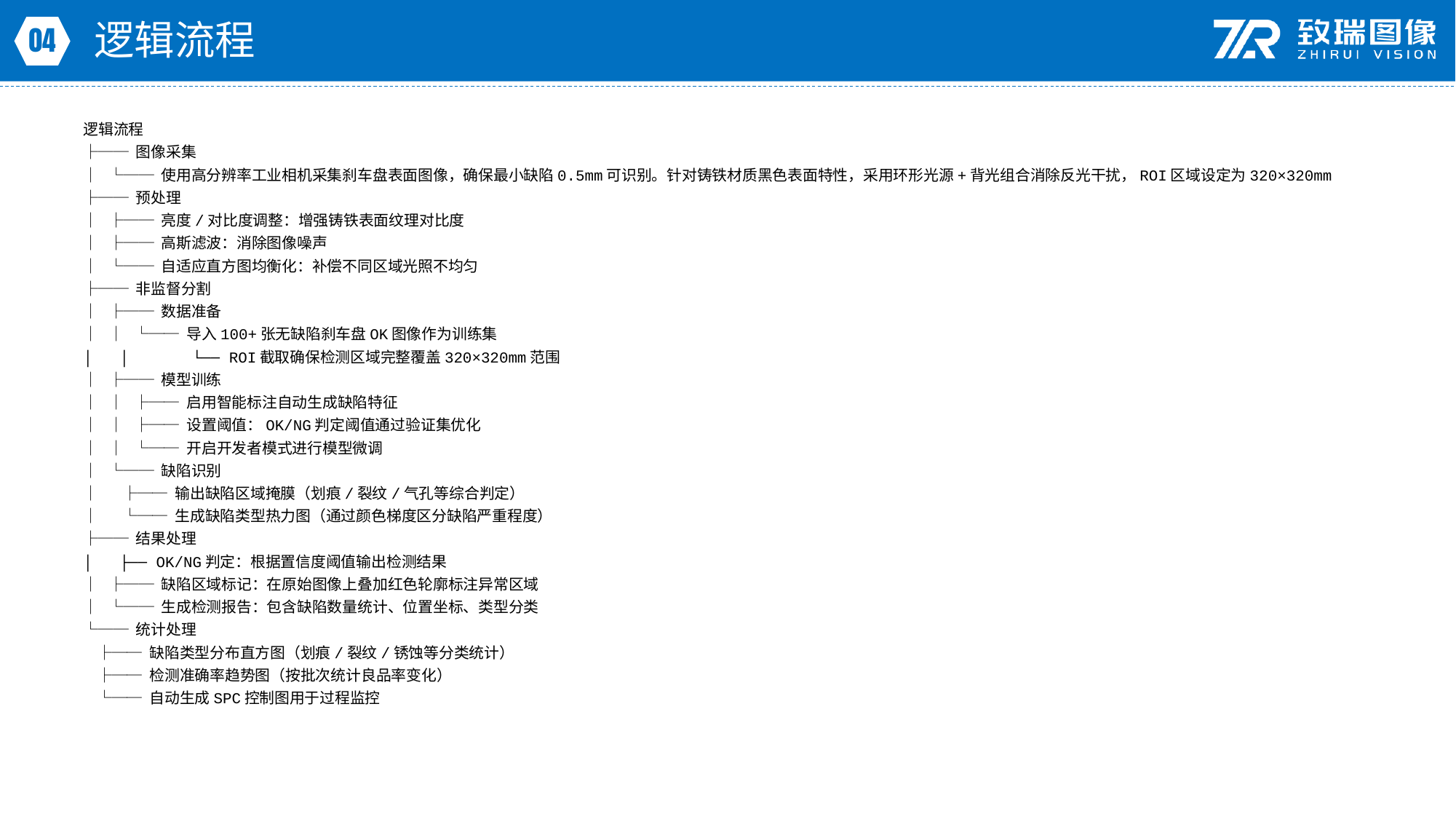

逻辑流程
04

逻辑流程
├── 图像采集
│   └── 使用高分辨率工业相机采集刹车盘表面图像，确保最小缺陷0.5mm可识别。针对铸铁材质黑色表面特性，采用环形光源+背光组合消除反光干扰，ROI区域设定为320×320mm
├── 预处理
│   ├── 亮度/对比度调整：增强铸铁表面纹理对比度
│   ├── 高斯滤波：消除图像噪声
│   └── 自适应直方图均衡化：补偿不同区域光照不均匀
├── 非监督分割
│   ├── 数据准备
│   │   └── 导入100+张无缺陷刹车盘OK图像作为训练集
│   │       └── ROI截取确保检测区域完整覆盖320×320mm范围
│   ├── 模型训练
│   │   ├── 启用智能标注自动生成缺陷特征
│   │   ├── 设置阈值：OK/NG判定阈值通过验证集优化
│   │   └── 开启开发者模式进行模型微调
│   └── 缺陷识别
│       ├── 输出缺陷区域掩膜（划痕/裂纹/气孔等综合判定）
│       └── 生成缺陷类型热力图（通过颜色梯度区分缺陷严重程度）
├── 结果处理
│   ├── OK/NG判定：根据置信度阈值输出检测结果
│   ├── 缺陷区域标记：在原始图像上叠加红色轮廓标注异常区域
│   └── 生成检测报告：包含缺陷数量统计、位置坐标、类型分类
└── 统计处理
    ├── 缺陷类型分布直方图（划痕/裂纹/锈蚀等分类统计）
    ├── 检测准确率趋势图（按批次统计良品率变化）
    └── 自动生成SPC控制图用于过程监控